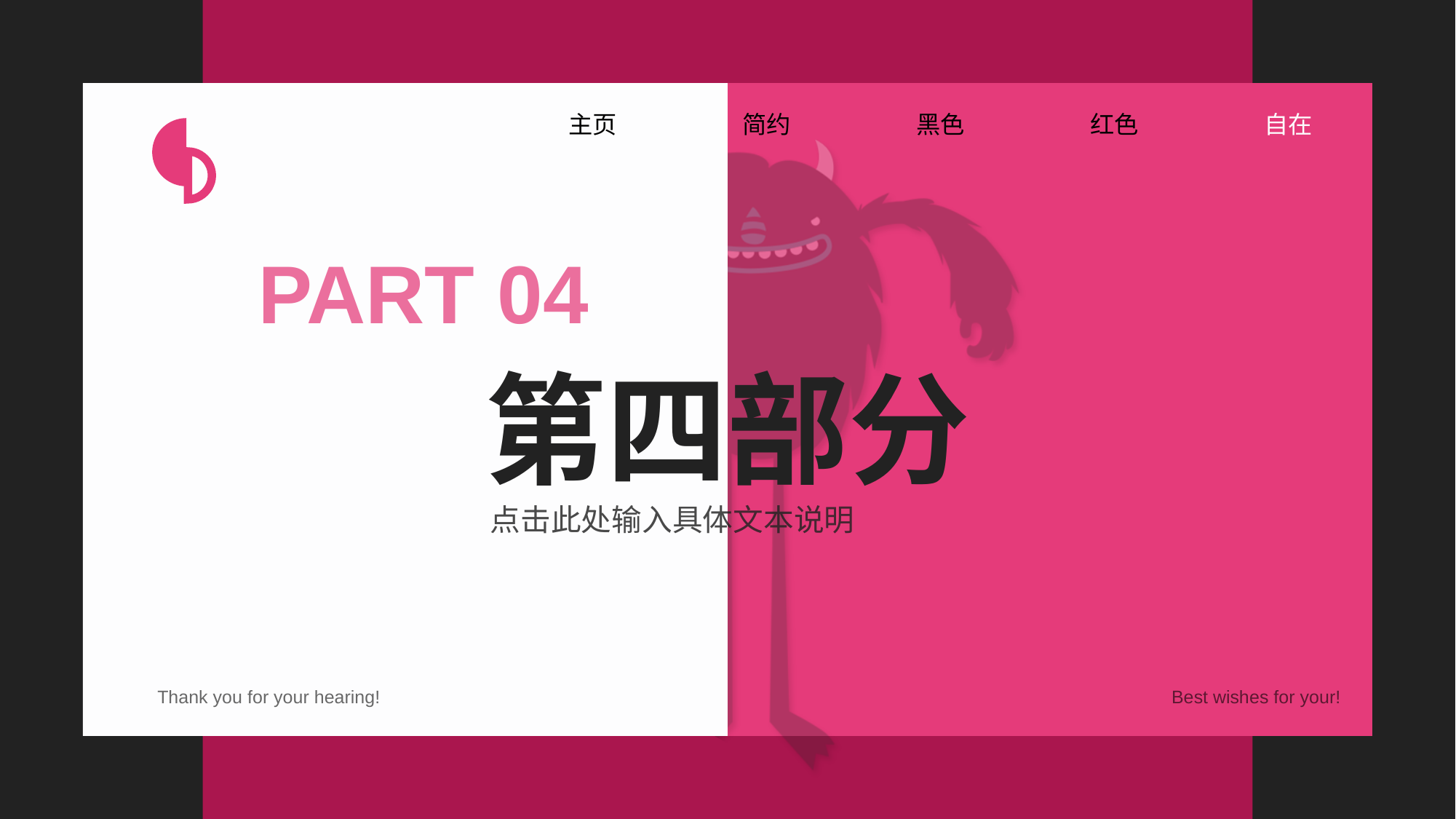

主页
简约
黑色
红色
自在

PART 04
第四部分
点击此处输入具体文本说明
Thank you for your hearing!
Best wishes for your!